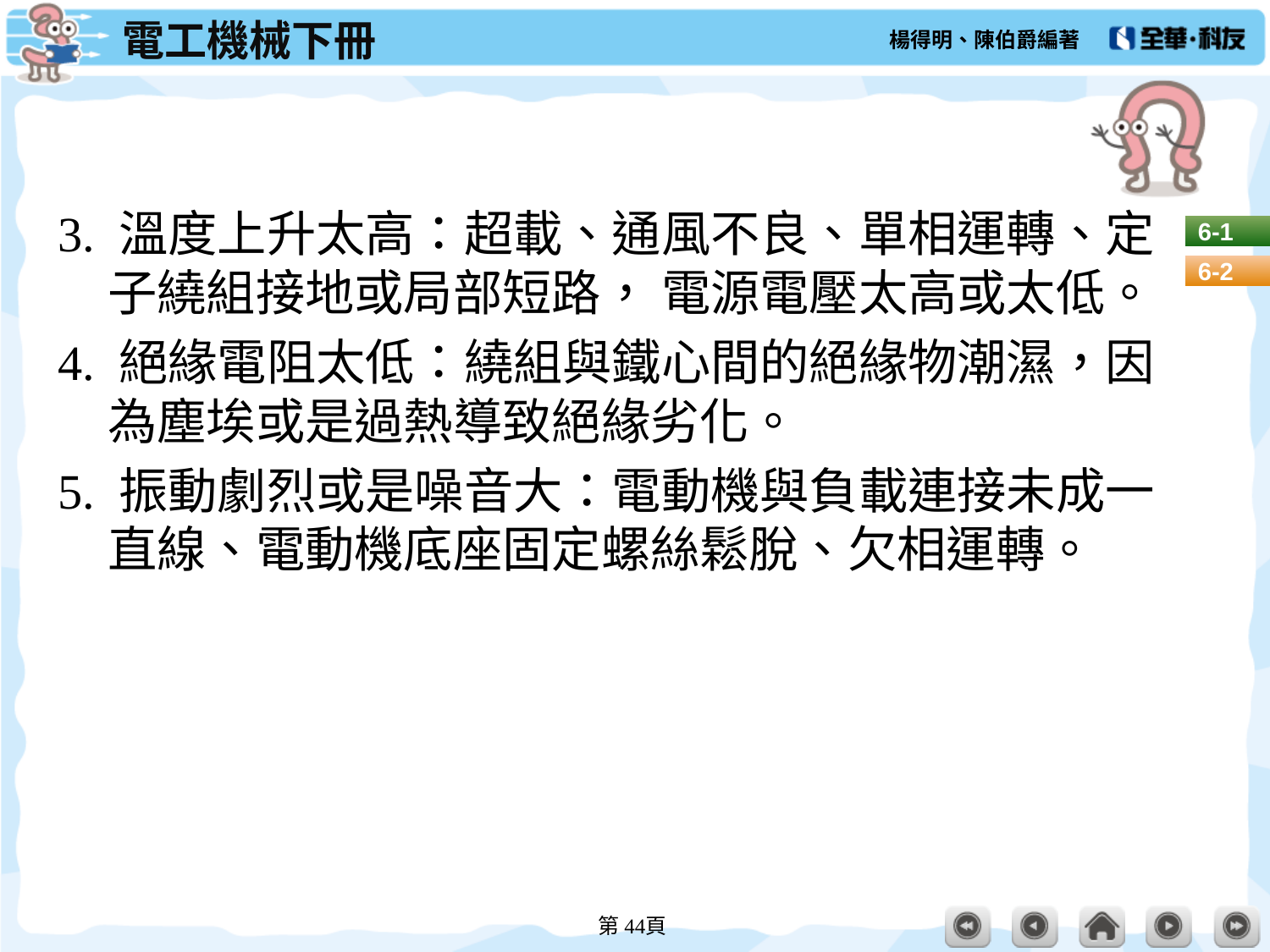

#
3. 溫度上升太高：超載、通風不良、單相運轉、定子繞組接地或局部短路， 電源電壓太高或太低。
4. 絕緣電阻太低：繞組與鐵心間的絕緣物潮濕，因為塵埃或是過熱導致絕緣劣化。
5. 振動劇烈或是噪音大：電動機與負載連接未成一直線、電動機底座固定螺絲鬆脫、欠相運轉。